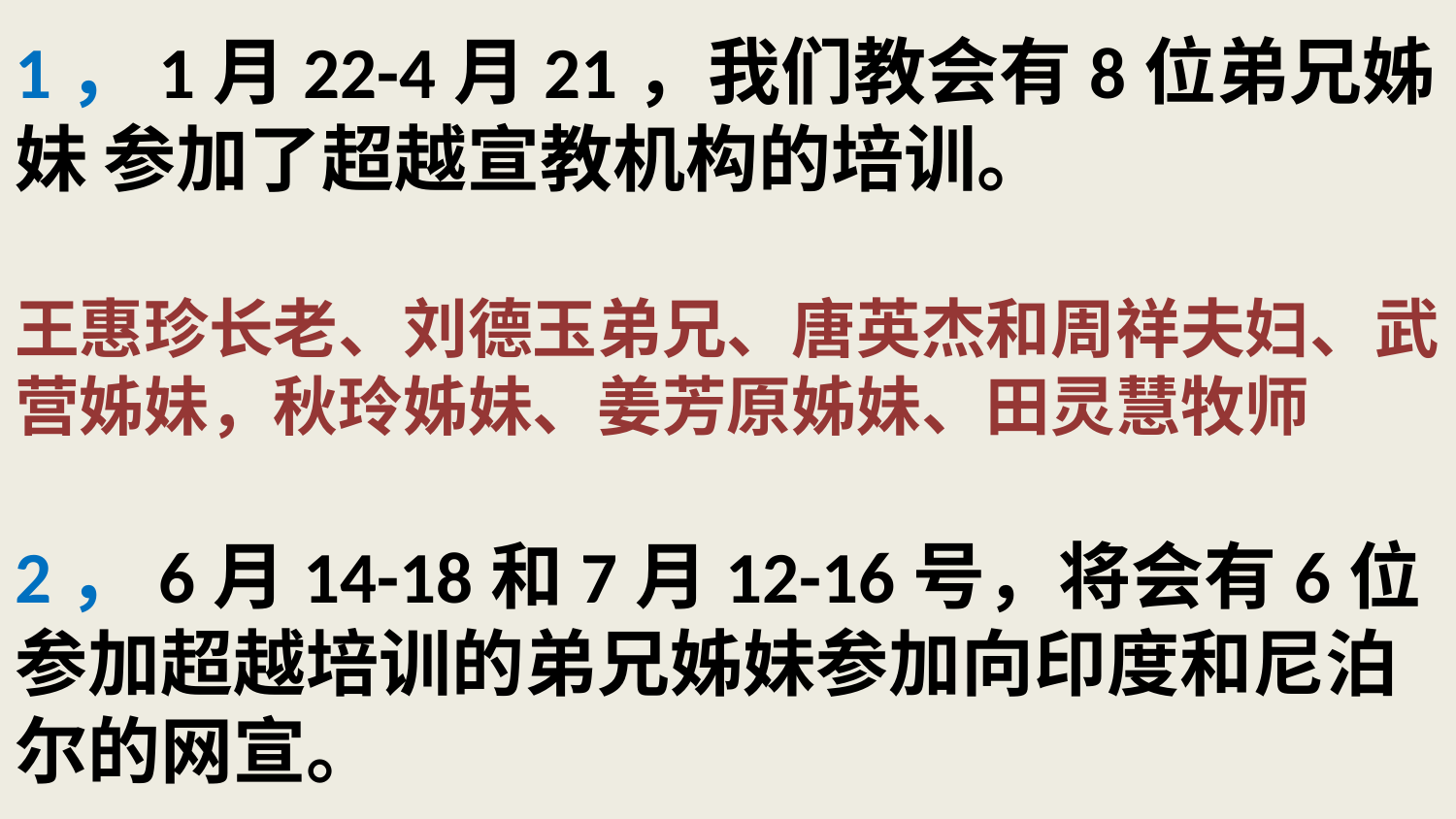

# 1，1月22-4月21，我们教会有8位弟兄姊妹 参加了超越宣教机构的培训。 王惠珍长老、刘德玉弟兄、唐英杰和周祥夫妇、武营姊妹，秋玲姊妹、姜芳原姊妹、田灵慧牧师 2，6月14-18和7月12-16号，将会有6位参加超越培训的弟兄姊妹参加向印度和尼泊尔的网宣。